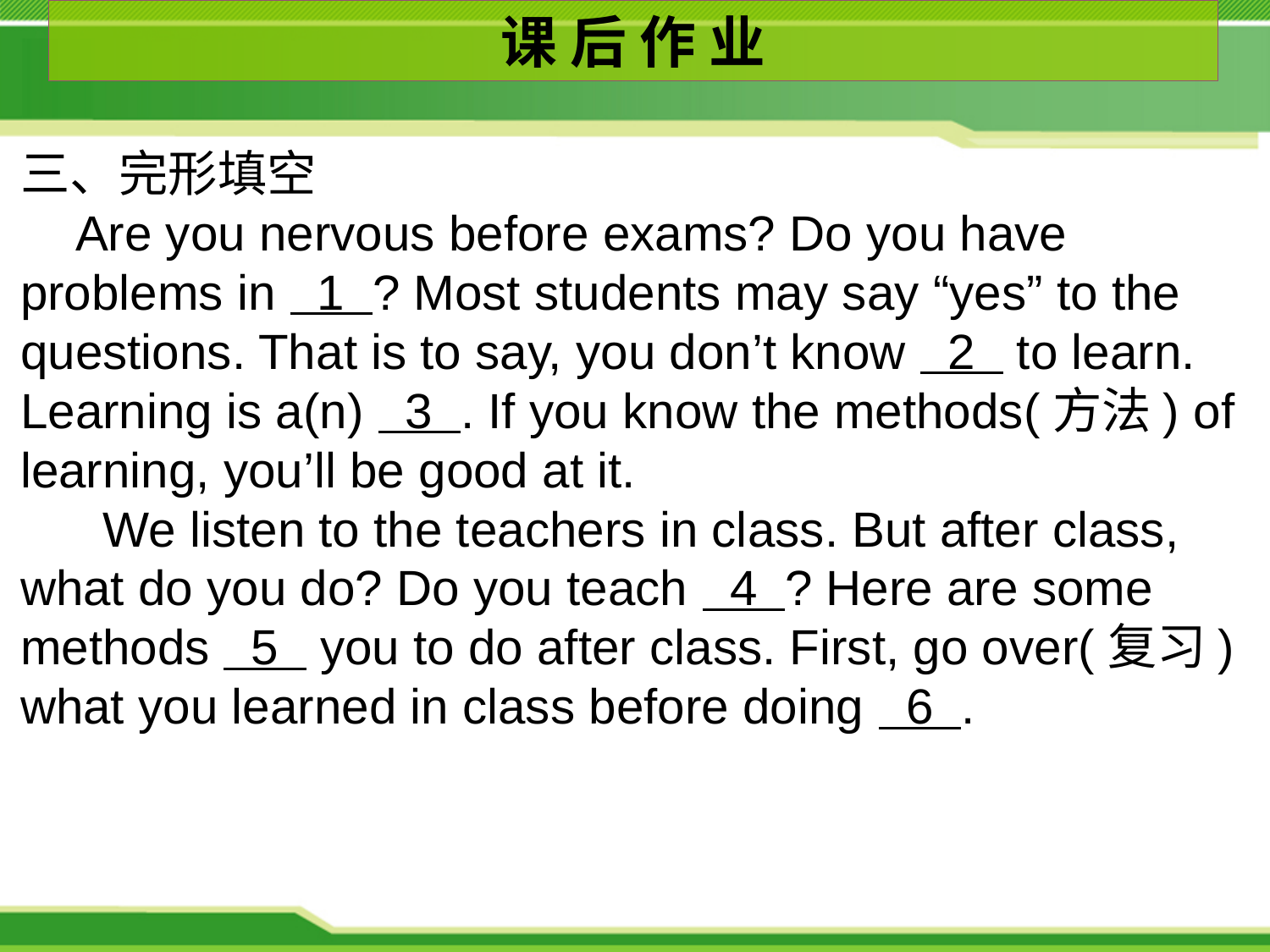

课 后 作 业
三、完形填空
    Are you nervous before exams? Do you have problems in   1  ? Most students may say “yes” to the questions. That is to say, you don’t know   2   to learn. Learning is a(n)   3  . If you know the methods(方法) of learning, you’ll be good at it.
      We listen to the teachers in class. But after class, what do you do? Do you teach   4  ? Here are some methods   5   you to do after class. First, go over(复习) what you learned in class before doing   6  .